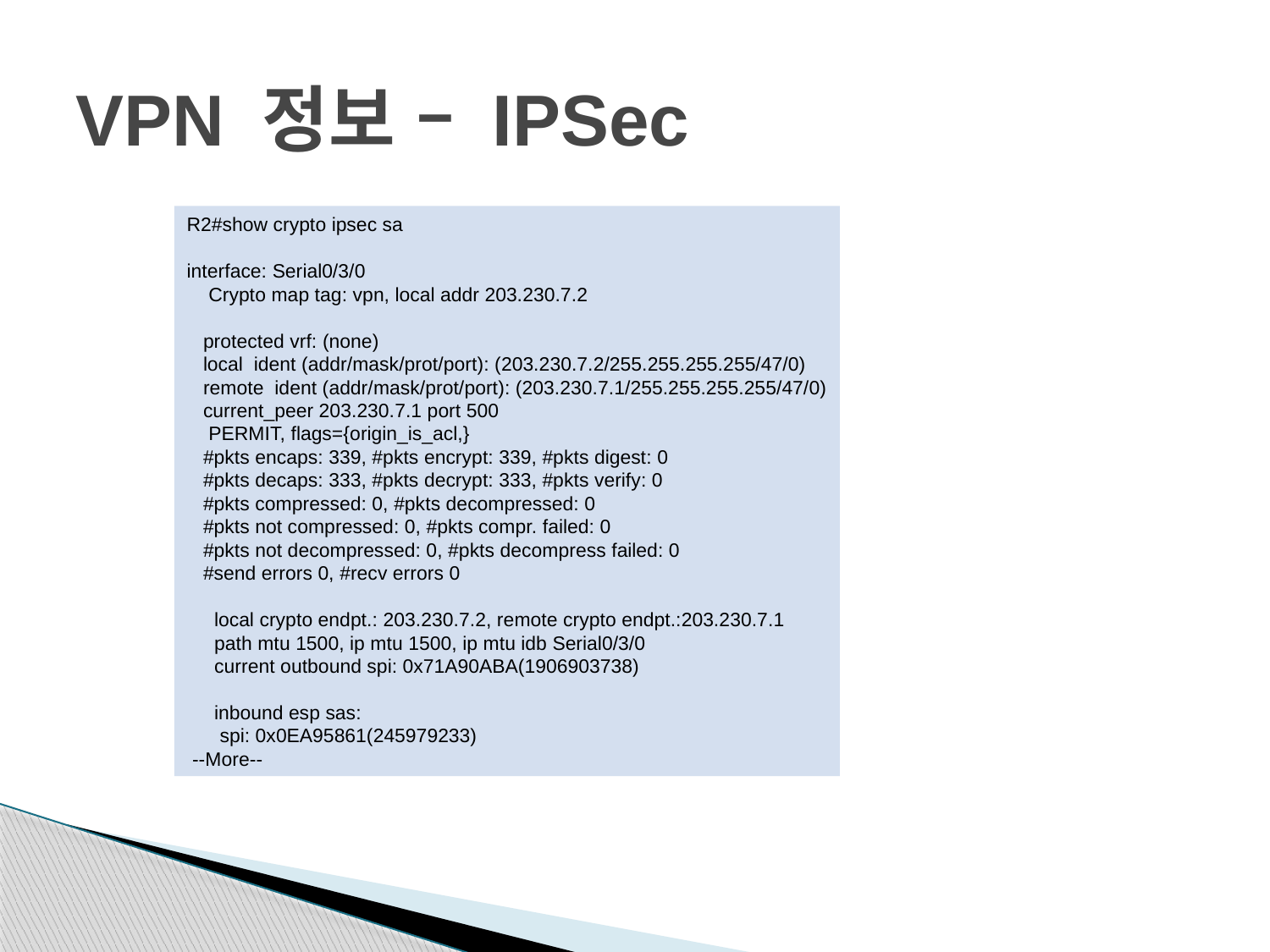

# VPN 정보 – IPSec
R2#show crypto ipsec sa

interface: Serial0/3/0
    Crypto map tag: vpn, local addr 203.230.7.2

   protected vrf: (none)
   local  ident (addr/mask/prot/port): (203.230.7.2/255.255.255.255/47/0)
   remote  ident (addr/mask/prot/port): (203.230.7.1/255.255.255.255/47/0)
   current_peer 203.230.7.1 port 500
    PERMIT, flags={origin_is_acl,}
   #pkts encaps: 339, #pkts encrypt: 339, #pkts digest: 0
   #pkts decaps: 333, #pkts decrypt: 333, #pkts verify: 0
   #pkts compressed: 0, #pkts decompressed: 0
   #pkts not compressed: 0, #pkts compr. failed: 0
   #pkts not decompressed: 0, #pkts decompress failed: 0
   #send errors 0, #recv errors 0

     local crypto endpt.: 203.230.7.2, remote crypto endpt.:203.230.7.1
     path mtu 1500, ip mtu 1500, ip mtu idb Serial0/3/0
     current outbound spi: 0x71A90ABA(1906903738)

     inbound esp sas:
      spi: 0x0EA95861(245979233)
 --More--